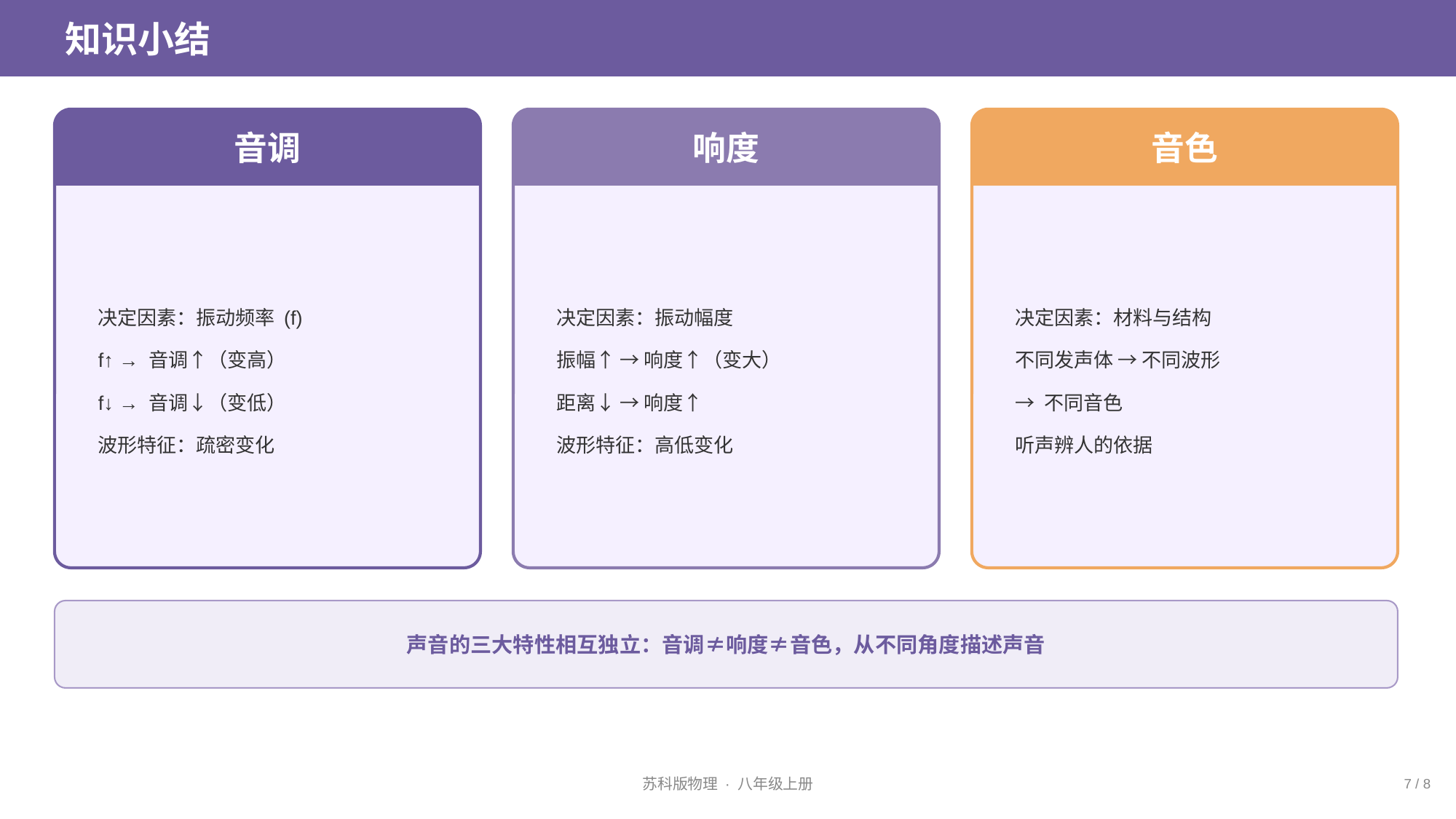

知识小结

音调
响度
音色

决定因素：振动频率 (f)
f↑ → 音调↑（变高）
f↓ → 音调↓（变低）
波形特征：疏密变化
决定因素：振动幅度
振幅↑ → 响度↑（变大）
距离↓ → 响度↑
波形特征：高低变化
决定因素：材料与结构
不同发声体 → 不同波形
→ 不同音色
听声辨人的依据

声音的三大特性相互独立：音调≠响度≠音色，从不同角度描述声音
苏科版物理 · 八年级上册
7 / 8